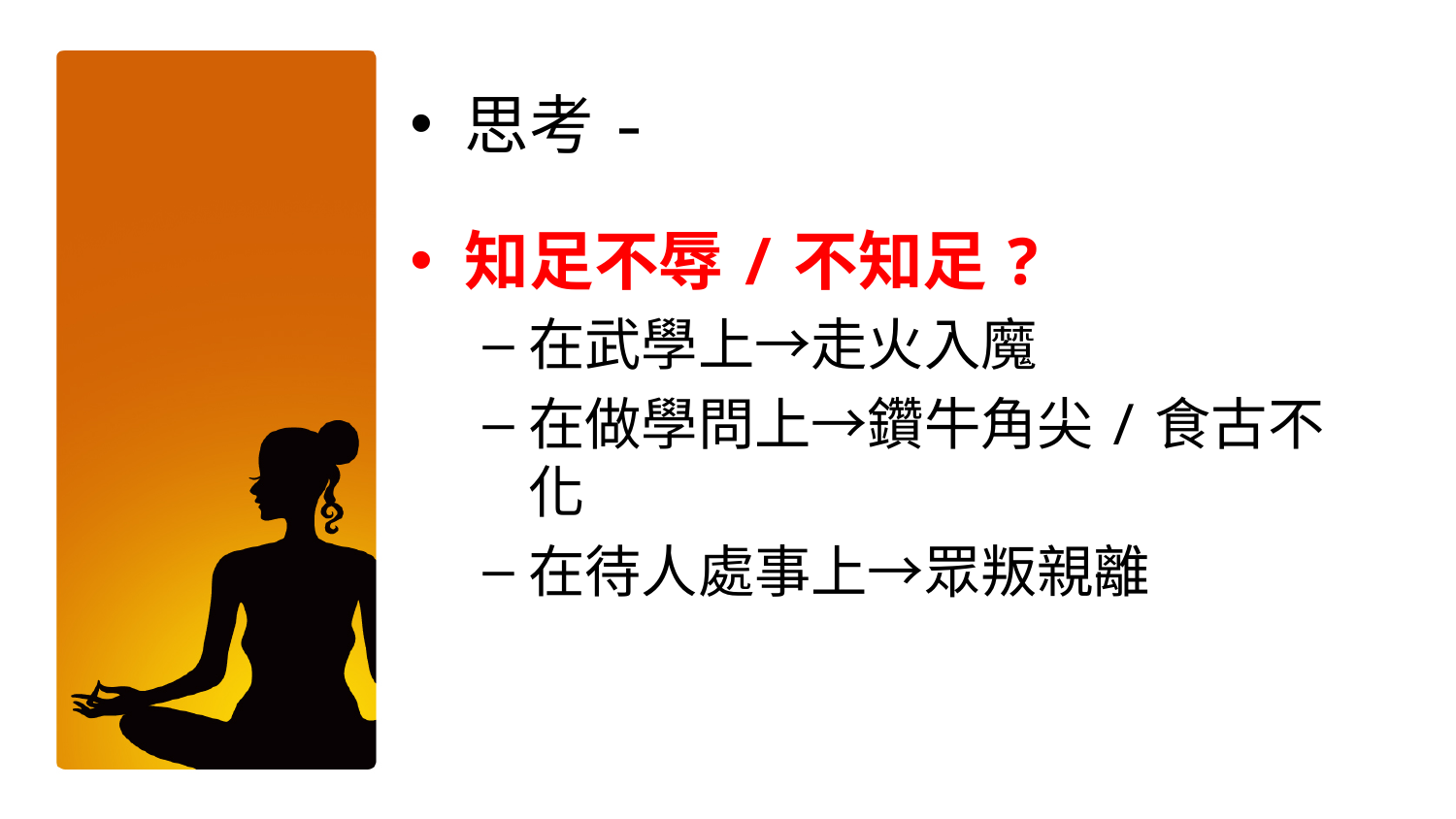

思考-
知足不辱/不知足?
在武學上→走火入魔
在做學問上→鑽牛角尖/食古不化
在待人處事上→眾叛親離